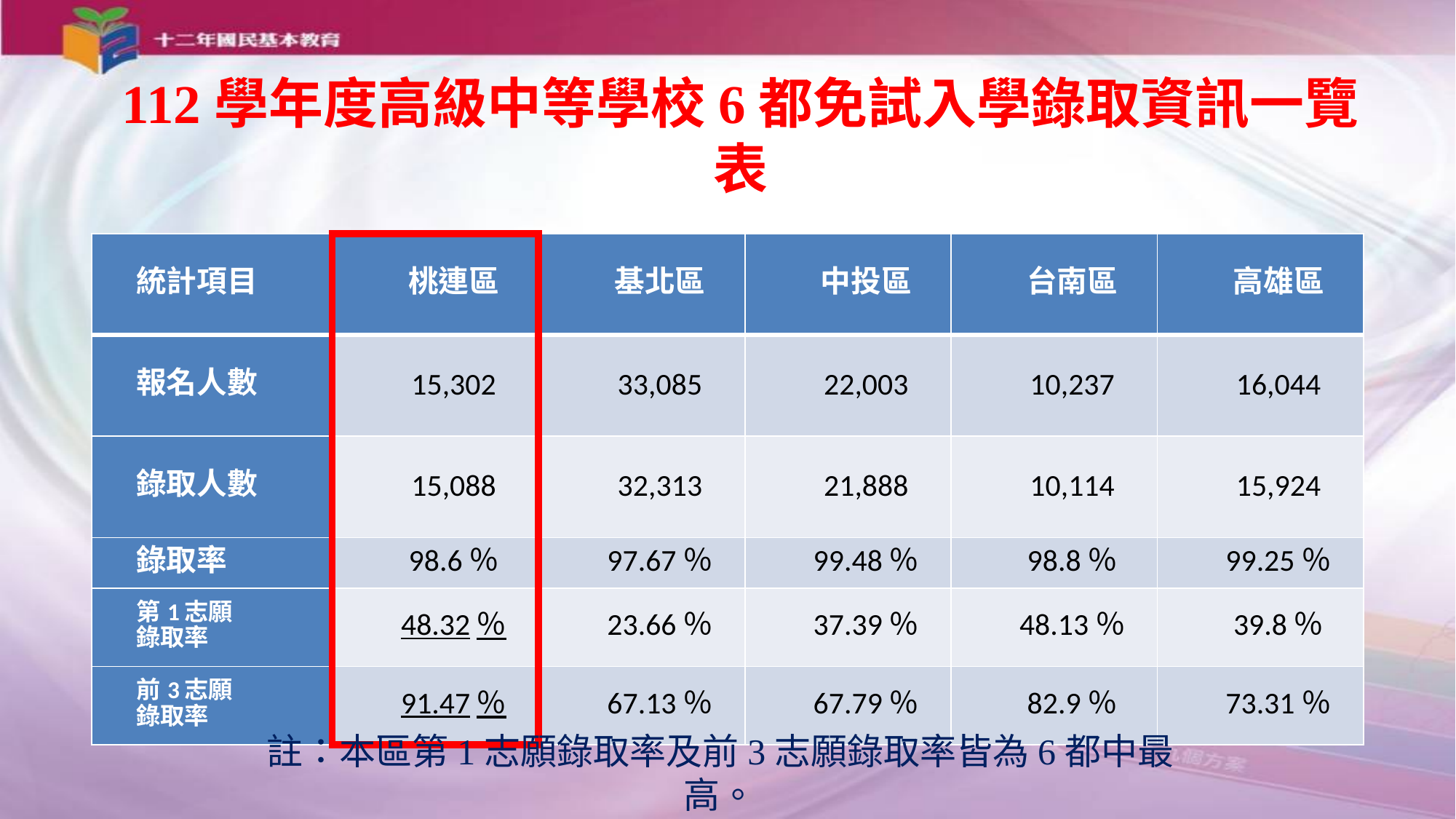

112學年度高級中等學校6都免試入學錄取資訊一覽表
| 統計項目 | 桃連區 | 基北區 | 中投區 | 台南區 | 高雄區 |
| --- | --- | --- | --- | --- | --- |
| 報名人數 | 15,302 | 33,085 | 22,003 | 10,237 | 16,044 |
| 錄取人數 | 15,088 | 32,313 | 21,888 | 10,114 | 15,924 |
| 錄取率 | 98.6％ | 97.67％ | 99.48％ | 98.8％ | 99.25％ |
| 第1志願 錄取率 | 48.32％ | 23.66％ | 37.39％ | 48.13％ | 39.8％ |
| 前3志願 錄取率 | 91.47％ | 67.13％ | 67.79％ | 82.9％ | 73.31％ |

註：本區第1志願錄取率及前3志願錄取率皆為6都中最高。